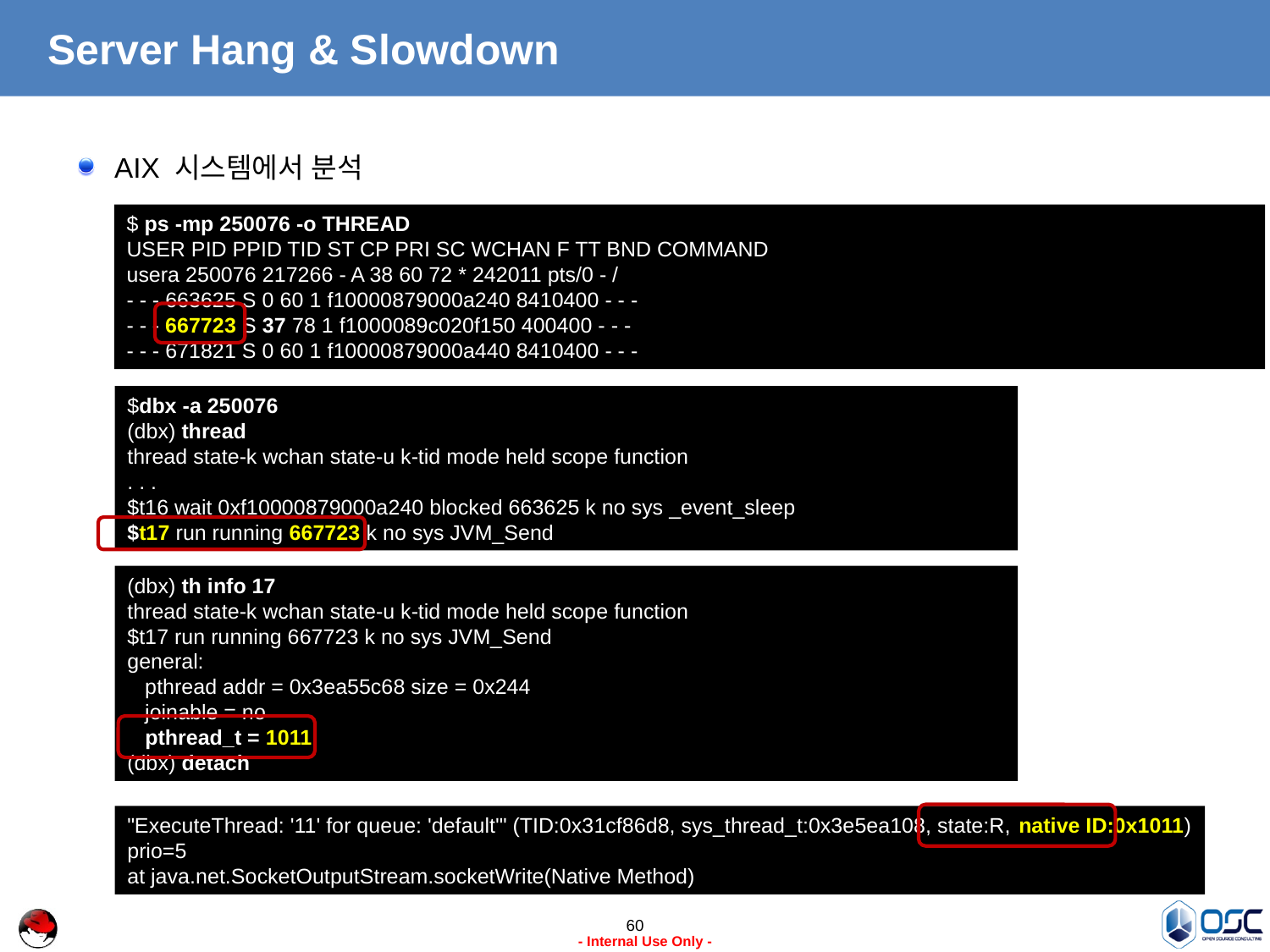

# Server Hang & Slowdown
AIX 시스템에서 분석시스템에서 분석방법
$ ps -mp 250076 -o THREAD
USER PID PPID TID ST CP PRI SC WCHAN F TT BND COMMAND
usera 250076 217266 - A 38 60 72 * 242011 pts/0 - /
- - - 663625 S 0 60 1 f10000879000a240 8410400 - - -
- - - 667723 S 37 78 1 f1000089c020f150 400400 - - -
- - - 671821 S 0 60 1 f10000879000a440 8410400 - - -

$dbx -a 250076
(dbx) thread
thread state-k wchan state-u k-tid mode held scope function
. . .
$t16 wait 0xf10000879000a240 blocked 663625 k no sys _event_sleep
$t17 run running 667723 k no sys JVM_Send

(dbx) th info 17
thread state-k wchan state-u k-tid mode held scope function
$t17 run running 667723 k no sys JVM_Send
general:
   pthread addr = 0x3ea55c68 size = 0x244
   joinable = no
   pthread_t = 1011
(dbx) detach

"ExecuteThread: '11' for queue: 'default'" (TID:0x31cf86d8, sys_thread_t:0x3e5ea108, state:R, native ID:0x1011) prio=5
at java.net.SocketOutputStream.socketWrite(Native Method)